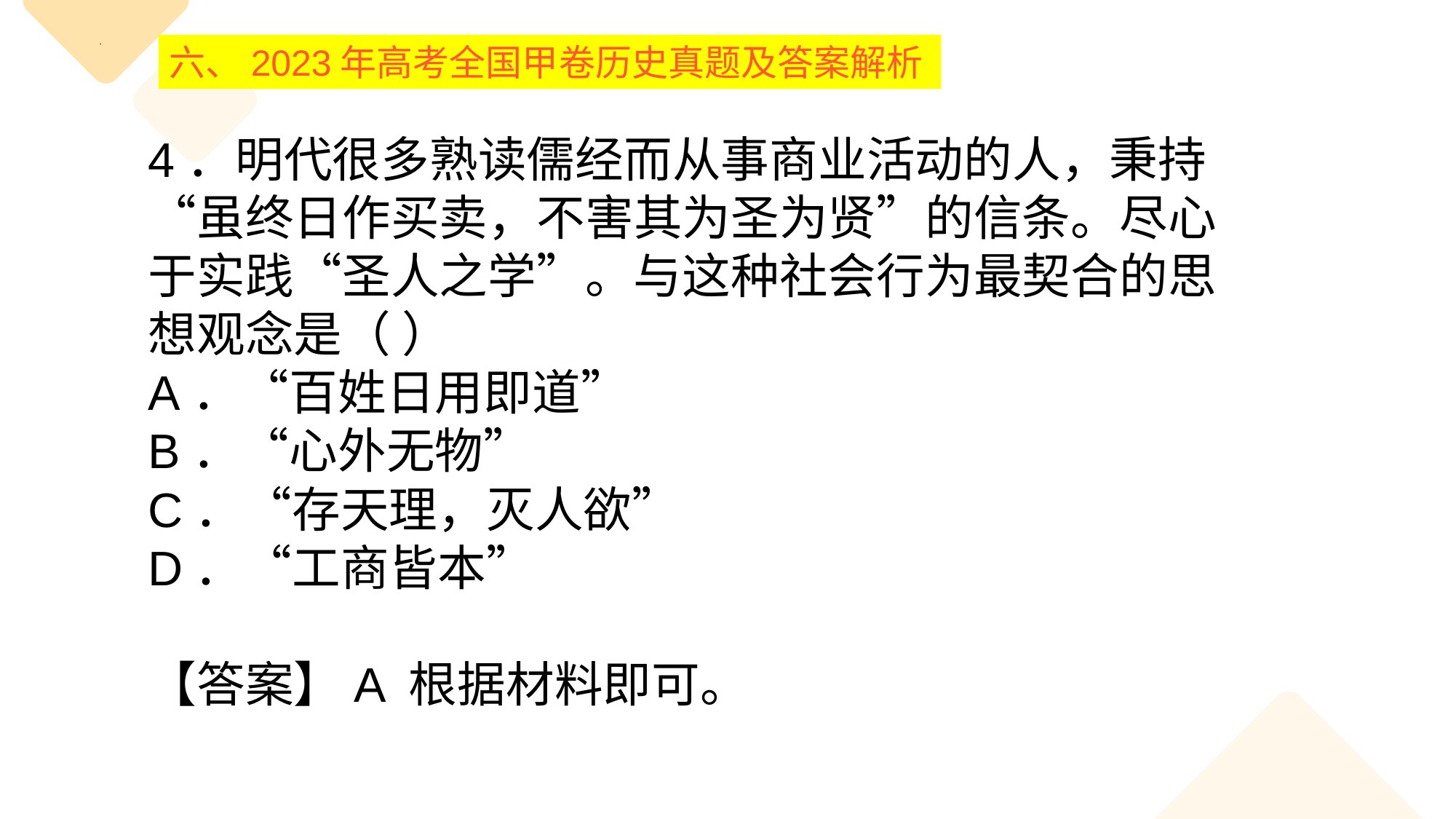

六、2023年高考全国甲卷历史真题及答案解析
4．明代很多熟读儒经而从事商业活动的人，秉持“虽终日作买卖，不害其为圣为贤”的信条。尽心于实践“圣人之学”。与这种社会行为最契合的思想观念是（ ）
A．“百姓日用即道”
B．“心外无物”
C．“存天理，灭人欲”
D．“工商皆本”

【答案】A 根据材料即可。